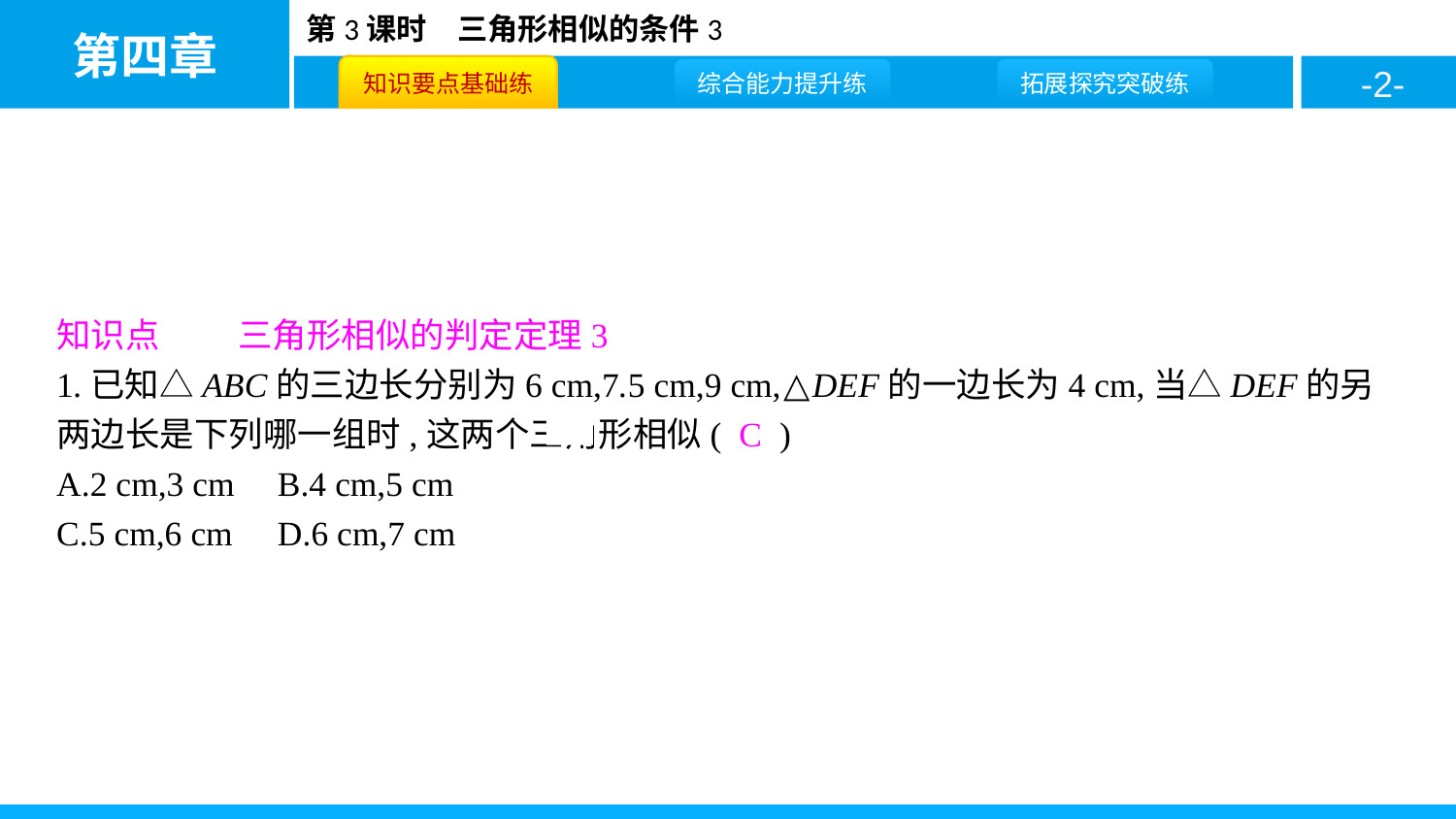

知识点　 　三角形相似的判定定理3
1.已知△ABC的三边长分别为6 cm,7.5 cm,9 cm,△DEF的一边长为4 cm,当△DEF的另两边长是下列哪一组时,这两个三角形相似(  C  )
A.2 cm,3 cm	B.4 cm,5 cm
C.5 cm,6 cm	D.6 cm,7 cm